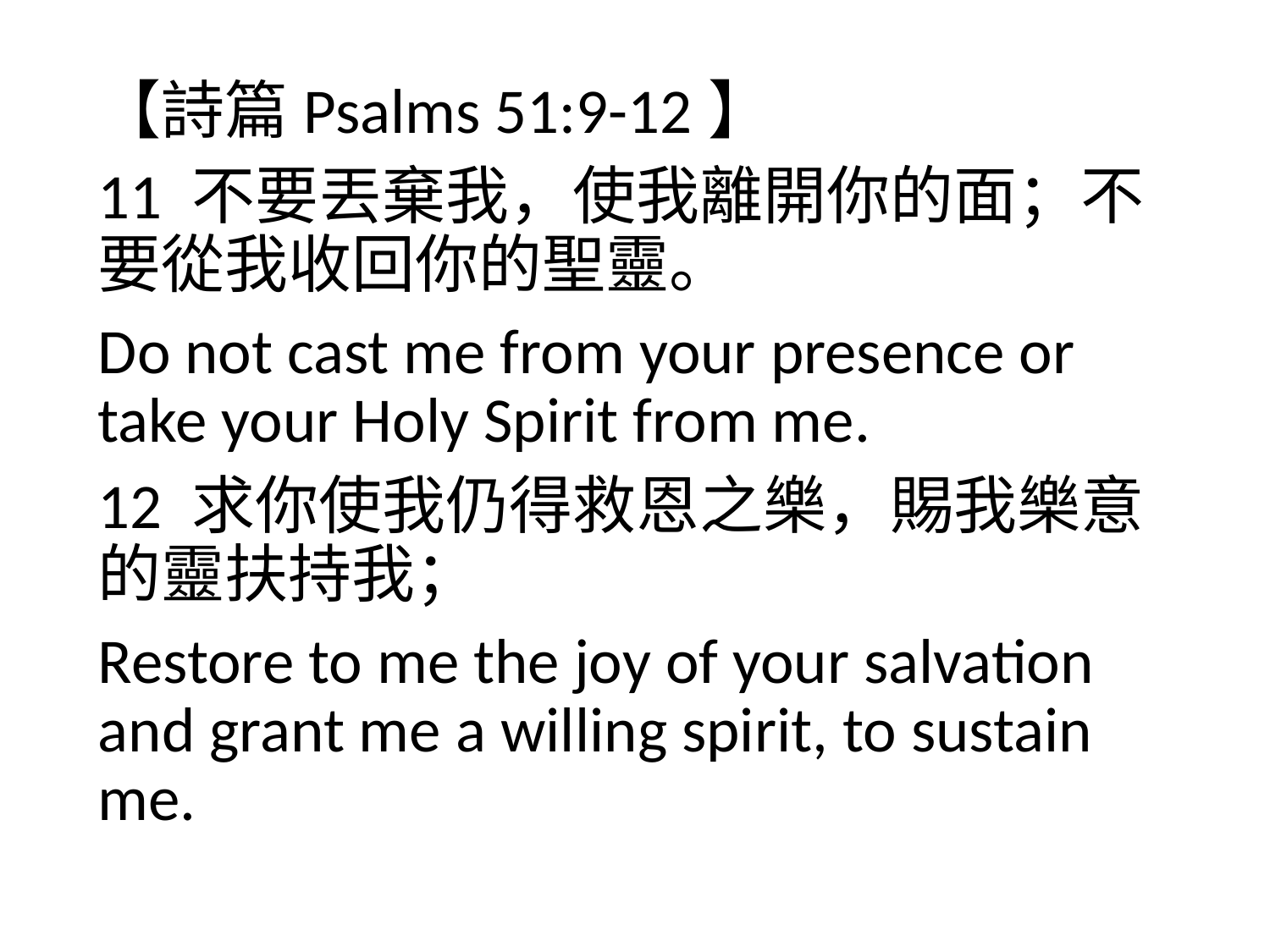

【詩篇Psalms 51:9-12】
11 不要丟棄我，使我離開你的面；不要從我收回你的聖靈。
Do not cast me from your presence or take your Holy Spirit from me.
12 求你使我仍得救恩之樂，賜我樂意的靈扶持我；
Restore to me the joy of your salvation and grant me a willing spirit, to sustain me.